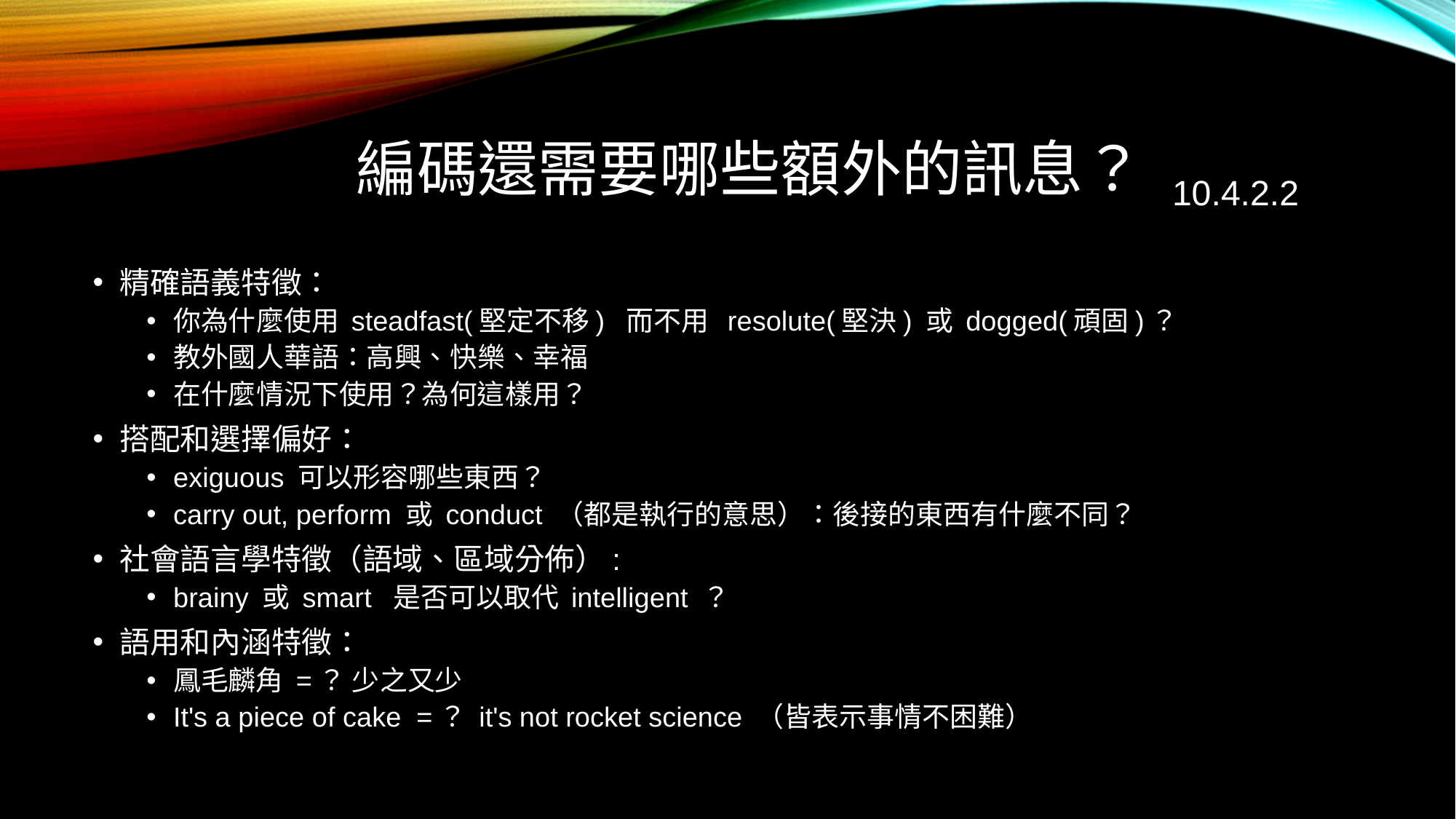

# 編碼還需要哪些額外的訊息？ 10.4.2.2
精確語義特徵：
你為什麼使用 steadfast(堅定不移)  而不用  resolute(堅決) 或 dogged(頑固)？
教外國人華語：高興、快樂、幸福
在什麼情況下使用？為何這樣用？
搭配和選擇偏好：
exiguous 可以形容哪些東西？
carry out, perform 或 conduct （都是執行的意思）：後接的東西有什麼不同？
社會語言學特徵（語域、區域分佈）:
brainy 或 smart  是否可以取代 intelligent ？
語用和內涵特徵：
鳳毛麟角 =？ 少之又少
It's a piece of cake  =？ it's not rocket science （皆表示事情不困難）